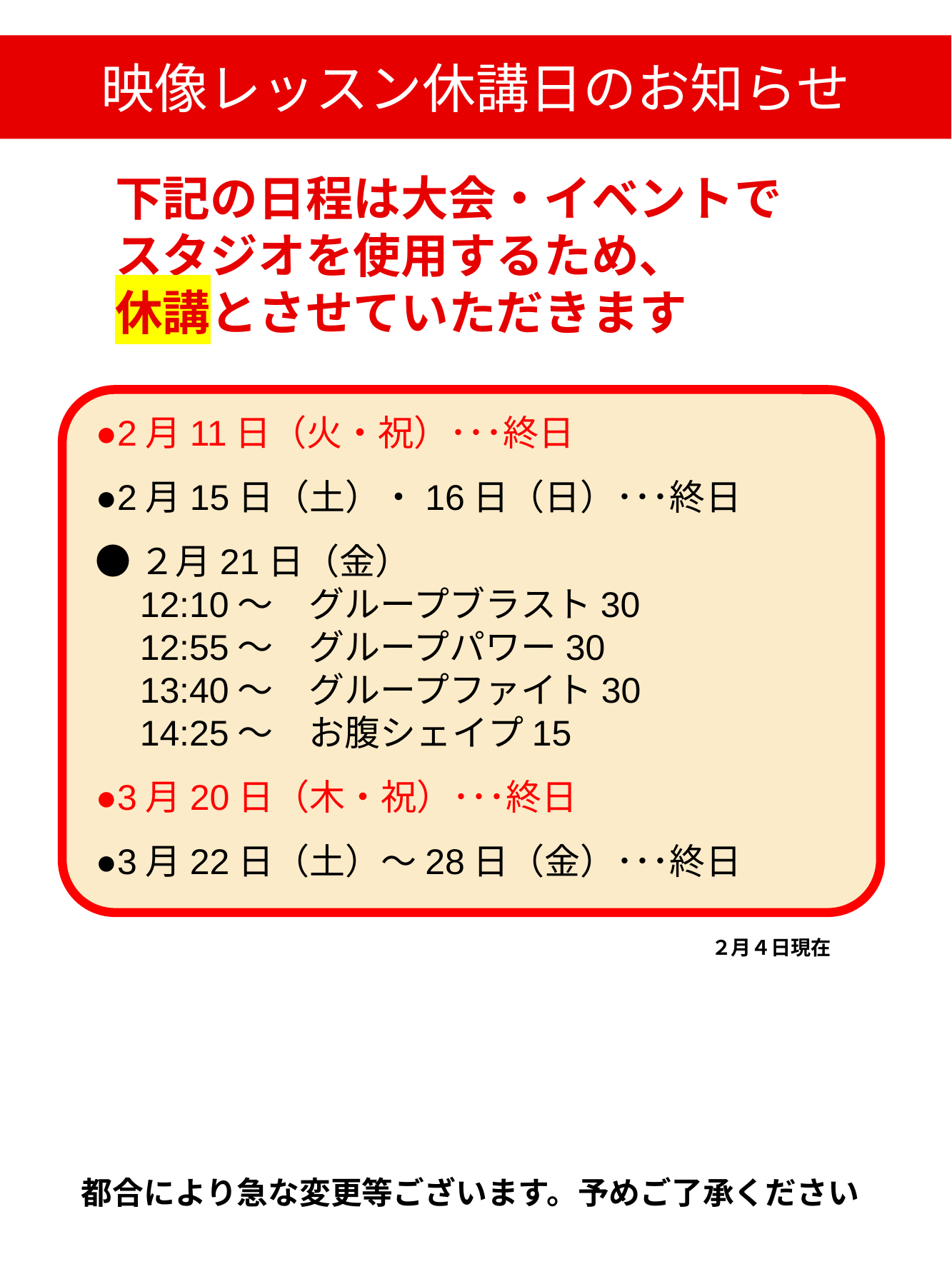

# 映像レッスン休講日のお知らせ
下記の日程は大会・イベントで
スタジオを使用するため、
休講とさせていただきます

●2月11日（火・祝）･･･終日
●2月15日（土）・16日（日）･･･終日
●２月21日（金）
　12:10～　グループブラスト30
　12:55～　グループパワー30
　13:40～　グループファイト30
　14:25～　お腹シェイプ15
●3月20日（木・祝）･･･終日
●3月22日（土）～28日（金）･･･終日
２月４日現在
都合により急な変更等ございます。予めご了承ください